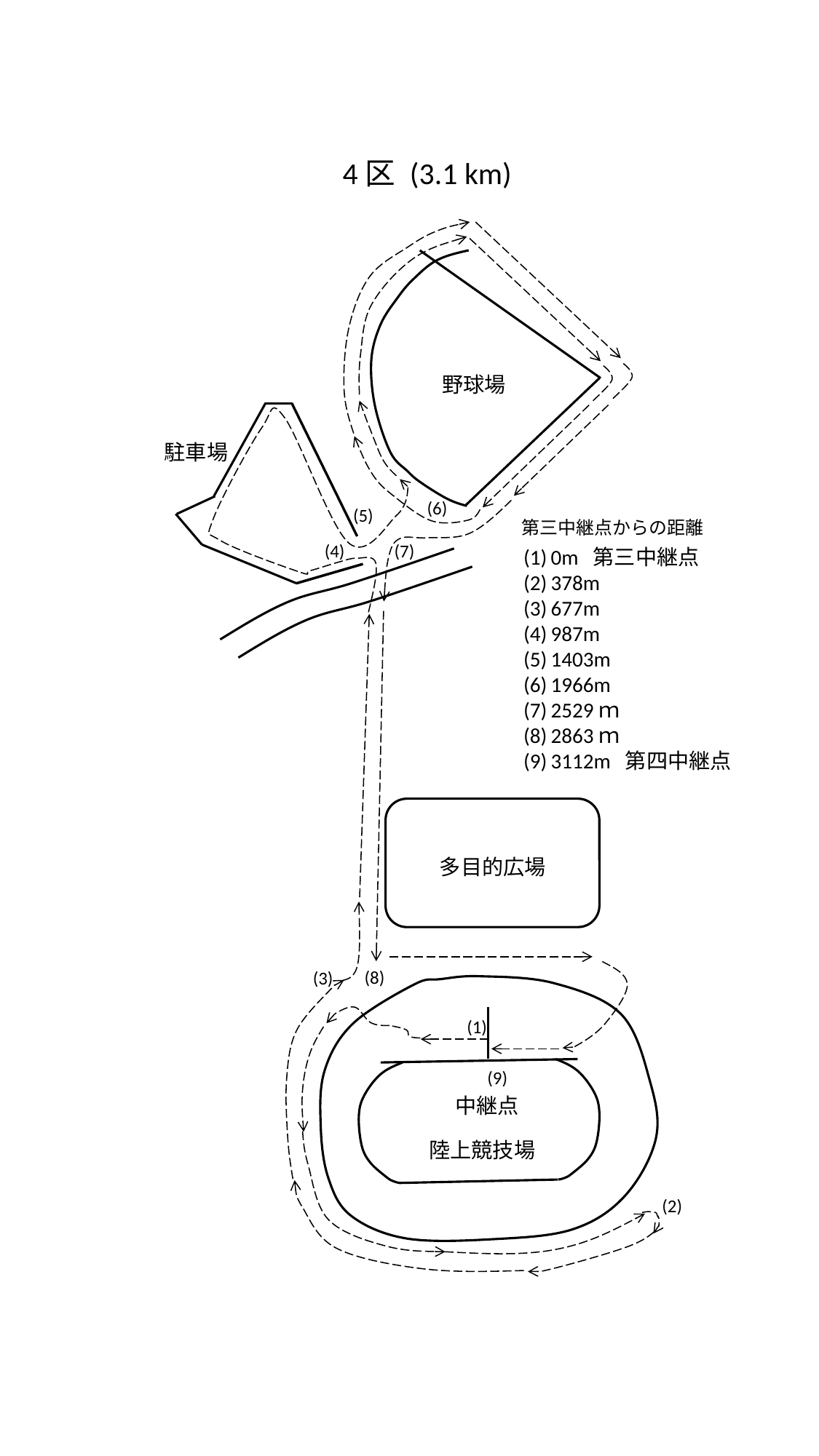

4区 (3.1 km)

野球場

駐車場

(6)
(5)

(4)
(7)
0m  第三中継点
378m
677m
987m
1403m
1966m
2529ｍ
2863ｍ
3112m  第四中継点

多目的広場

(8)
(3)

(1)

(9)

中継点

陸上競技場

(2)

第三中継点からの距離